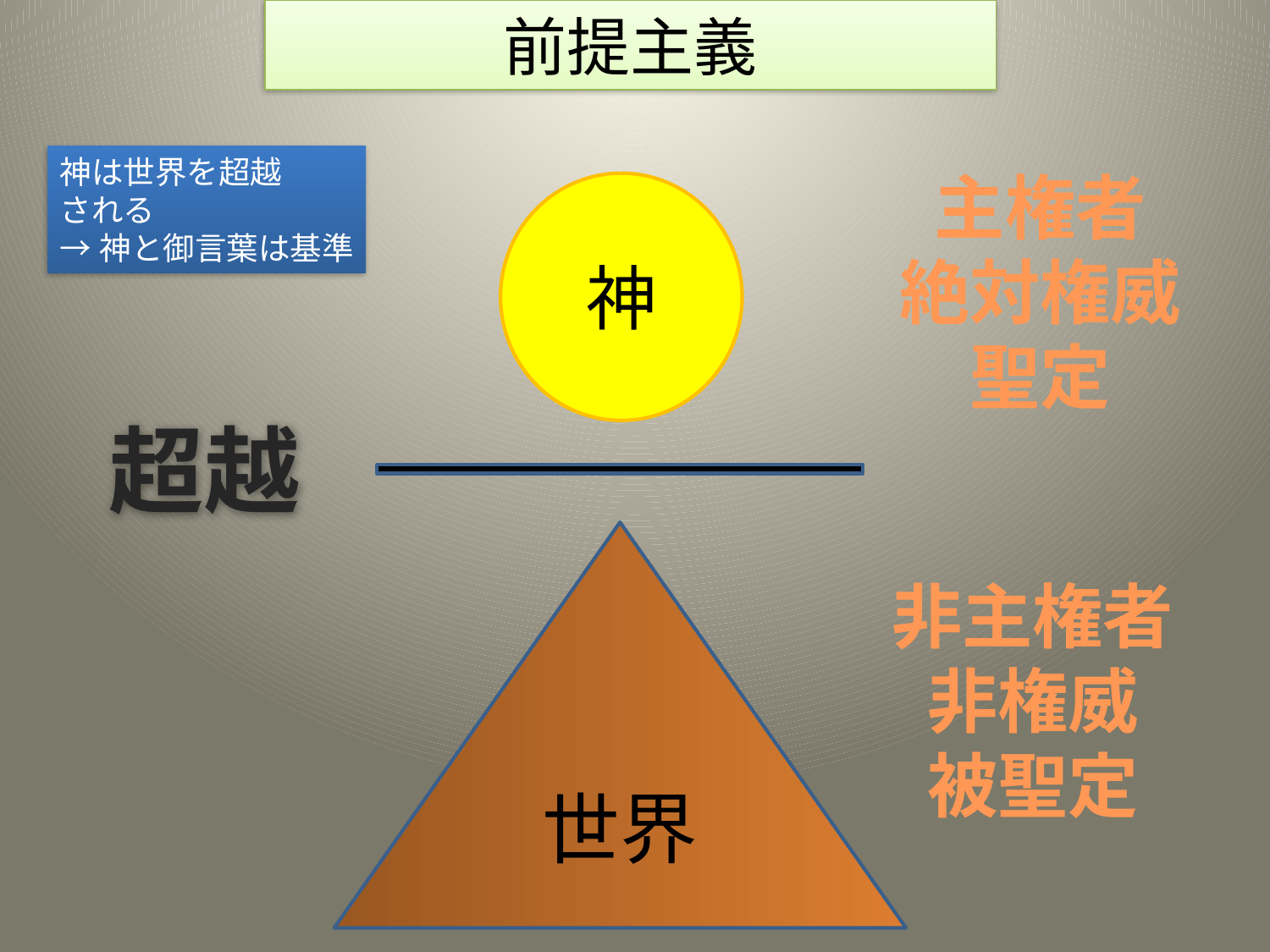

前提主義
神は世界を超越
される
→神と御言葉は基準
主権者
絶対権威
聖定
神
超越

世界
非主権者
非権威
被聖定